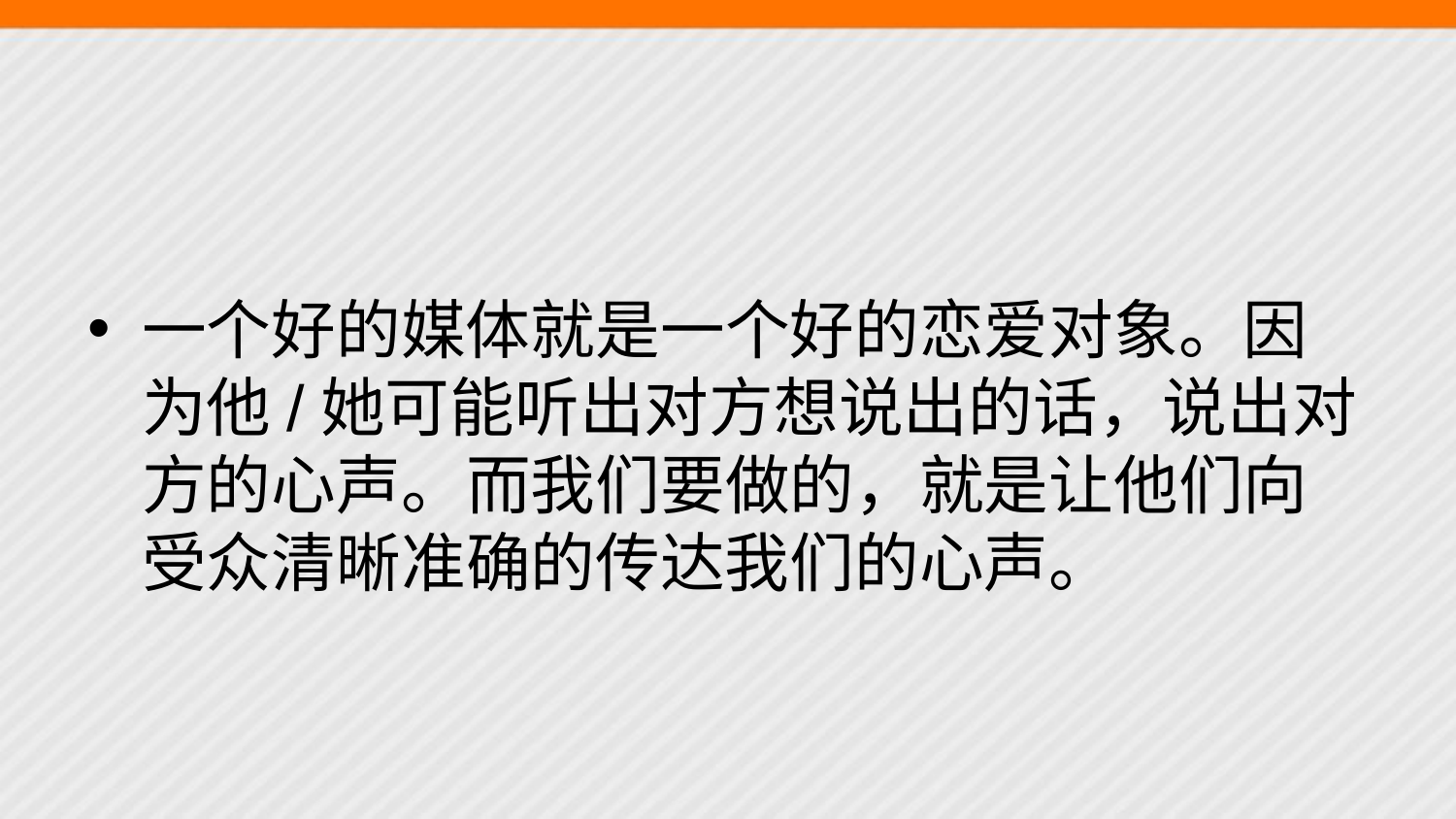

一个好的媒体就是一个好的恋爱对象。因为他/她可能听出对方想说出的话，说出对方的心声。而我们要做的，就是让他们向受众清晰准确的传达我们的心声。